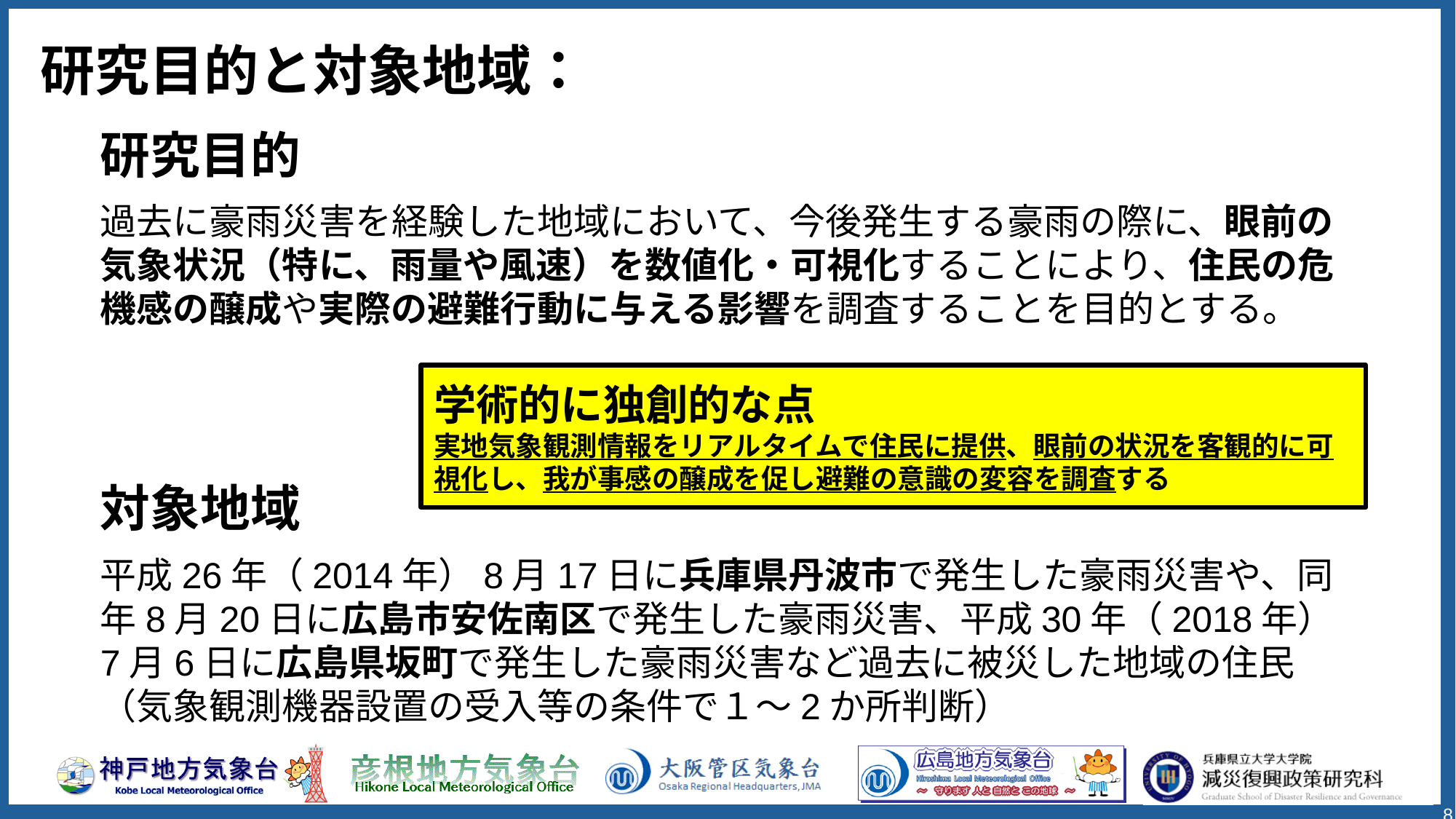

# 研究目的と対象地域：
研究目的
過去に豪雨災害を経験した地域において、今後発生する豪雨の際に、眼前の気象状況（特に、雨量や風速）を数値化・可視化することにより、住民の危機感の醸成や実際の避難行動に与える影響を調査することを目的とする。

対象地域
平成26年（2014年）8月17日に兵庫県丹波市で発生した豪雨災害や、同年8月20日に広島市安佐南区で発生した豪雨災害、平成30年（2018年）7月6日に広島県坂町で発生した豪雨災害など過去に被災した地域の住民（気象観測機器設置の受入等の条件で１～2か所判断）
学術的に独創的な点
実地気象観測情報をリアルタイムで住民に提供、眼前の状況を客観的に可視化し、我が事感の醸成を促し避難の意識の変容を調査する
8